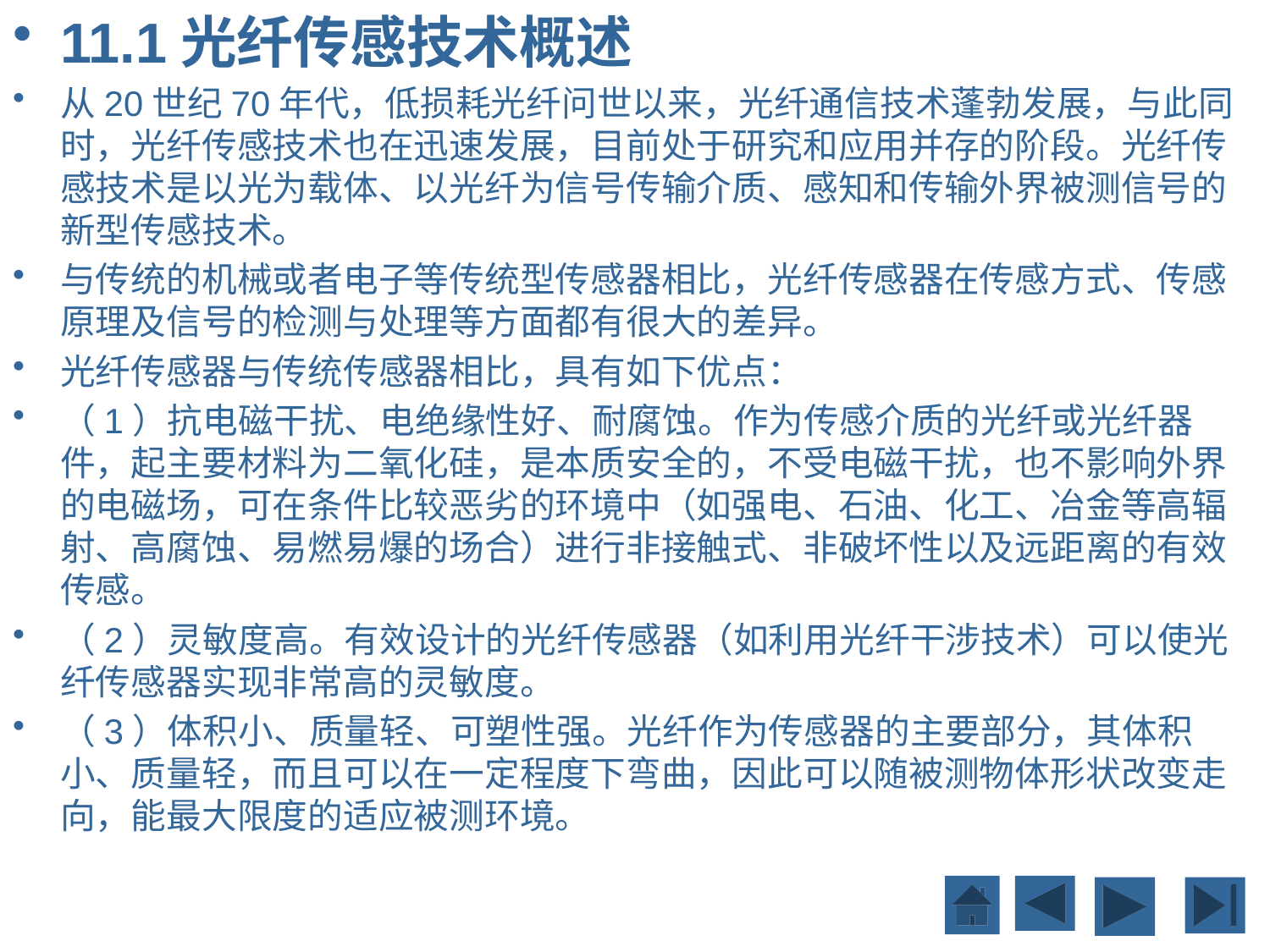

11.1光纤传感技术概述
从20世纪70年代，低损耗光纤问世以来，光纤通信技术蓬勃发展，与此同时，光纤传感技术也在迅速发展，目前处于研究和应用并存的阶段。光纤传感技术是以光为载体、以光纤为信号传输介质、感知和传输外界被测信号的新型传感技术。
与传统的机械或者电子等传统型传感器相比，光纤传感器在传感方式、传感原理及信号的检测与处理等方面都有很大的差异。
光纤传感器与传统传感器相比，具有如下优点：
（1）抗电磁干扰、电绝缘性好、耐腐蚀。作为传感介质的光纤或光纤器件，起主要材料为二氧化硅，是本质安全的，不受电磁干扰，也不影响外界的电磁场，可在条件比较恶劣的环境中（如强电、石油、化工、冶金等高辐射、高腐蚀、易燃易爆的场合）进行非接触式、非破坏性以及远距离的有效传感。
（2）灵敏度高。有效设计的光纤传感器（如利用光纤干涉技术）可以使光纤传感器实现非常高的灵敏度。
（3）体积小、质量轻、可塑性强。光纤作为传感器的主要部分，其体积小、质量轻，而且可以在一定程度下弯曲，因此可以随被测物体形状改变走向，能最大限度的适应被测环境。